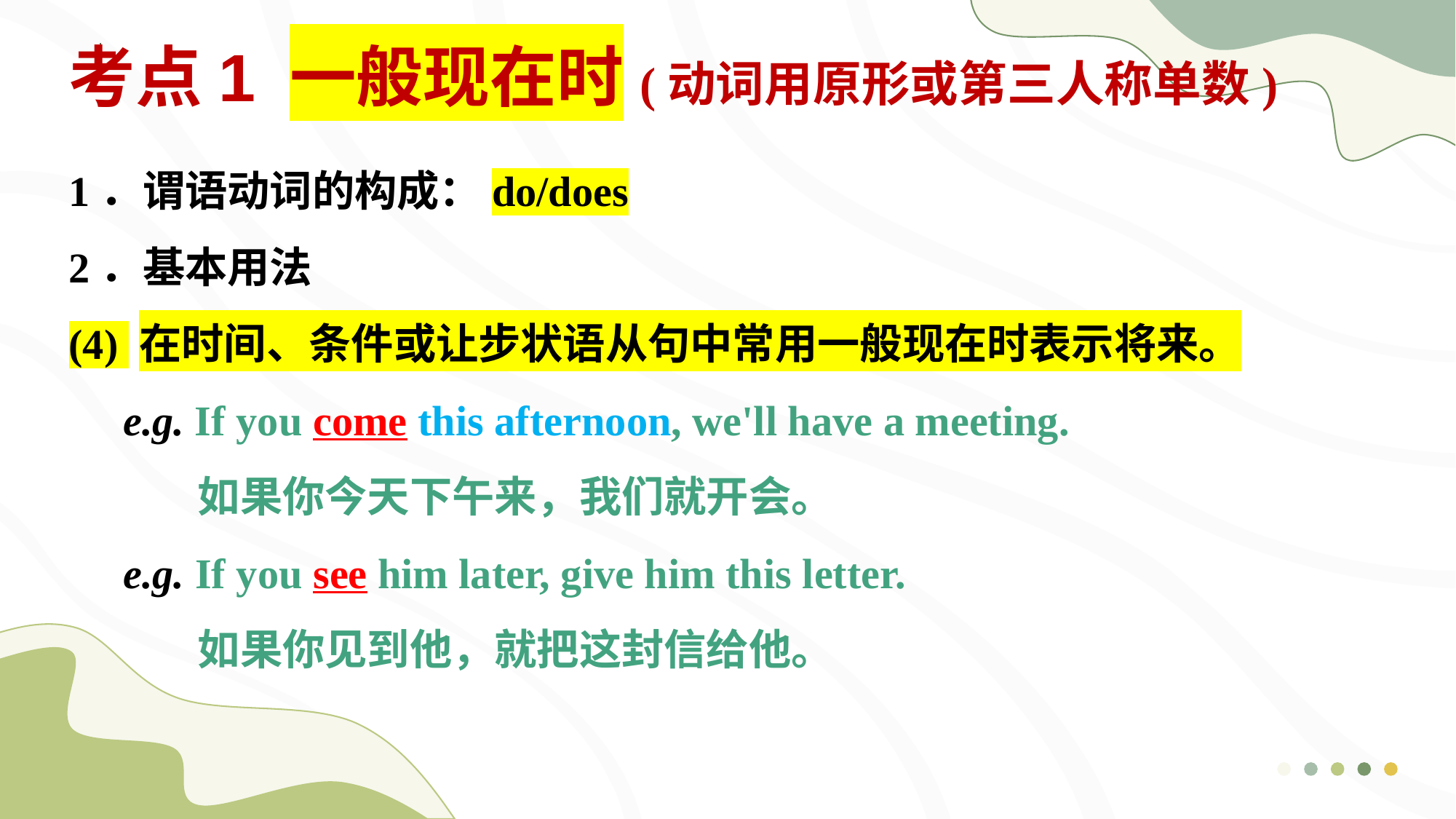

考点1 一般现在时(动词用原形或第三人称单数)

1．谓语动词的构成：do/does
2．基本用法
(4) 在时间、条件或让步状语从句中常用一般现在时表示将来。
e.g. If you come this afternoon, we'll have a meeting.
 如果你今天下午来，我们就开会。
e.g. If you see him later, give him this letter.
 如果你见到他，就把这封信给他。